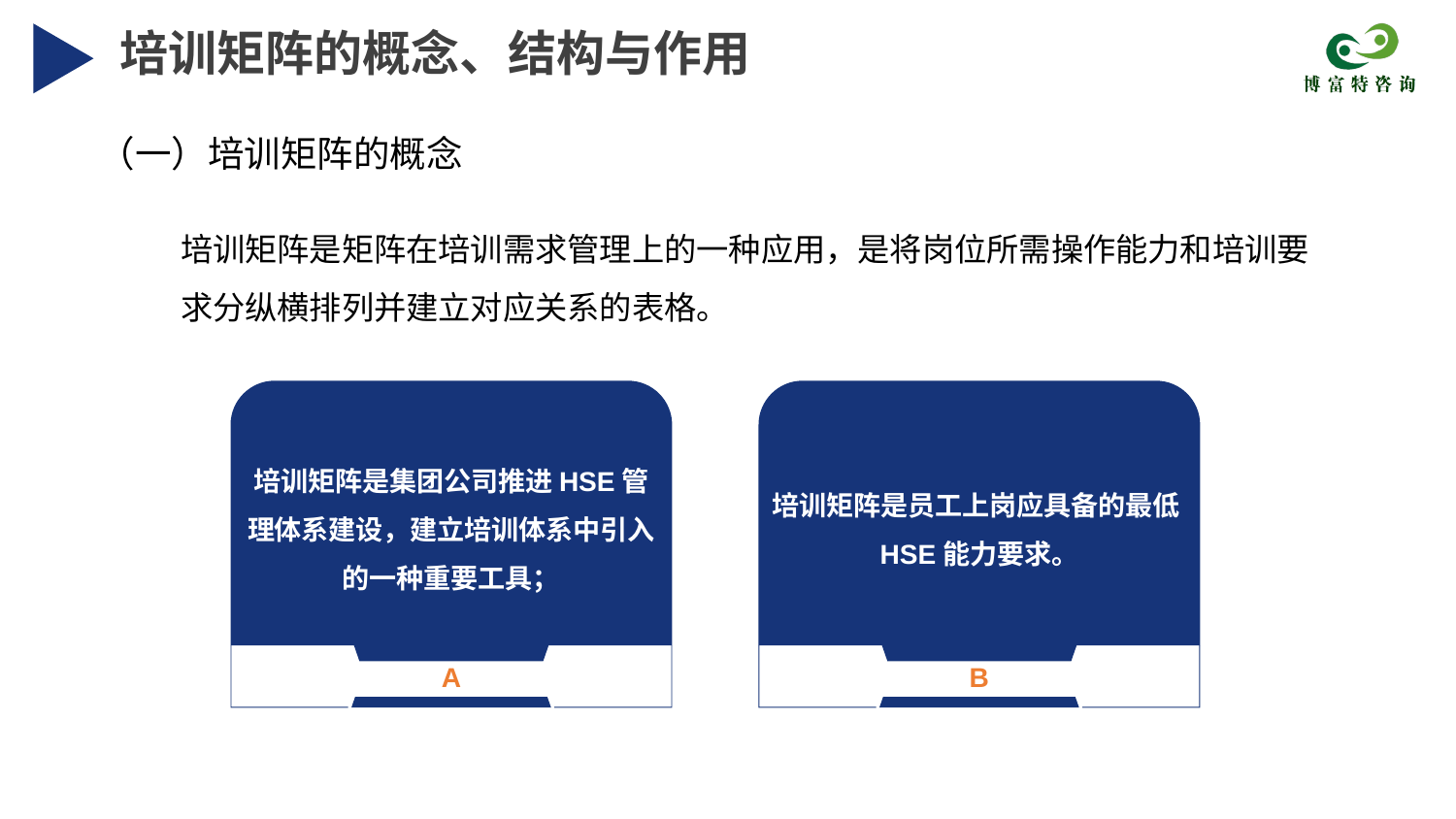

培训矩阵的概念、结构与作用
（一）培训矩阵的概念
培训矩阵是矩阵在培训需求管理上的一种应用，是将岗位所需操作能力和培训要求分纵横排列并建立对应关系的表格。
培训矩阵是集团公司推进HSE管理体系建设，建立培训体系中引入的一种重要工具；
A

培训矩阵是员工上岗应具备的最低HSE能力要求。
B